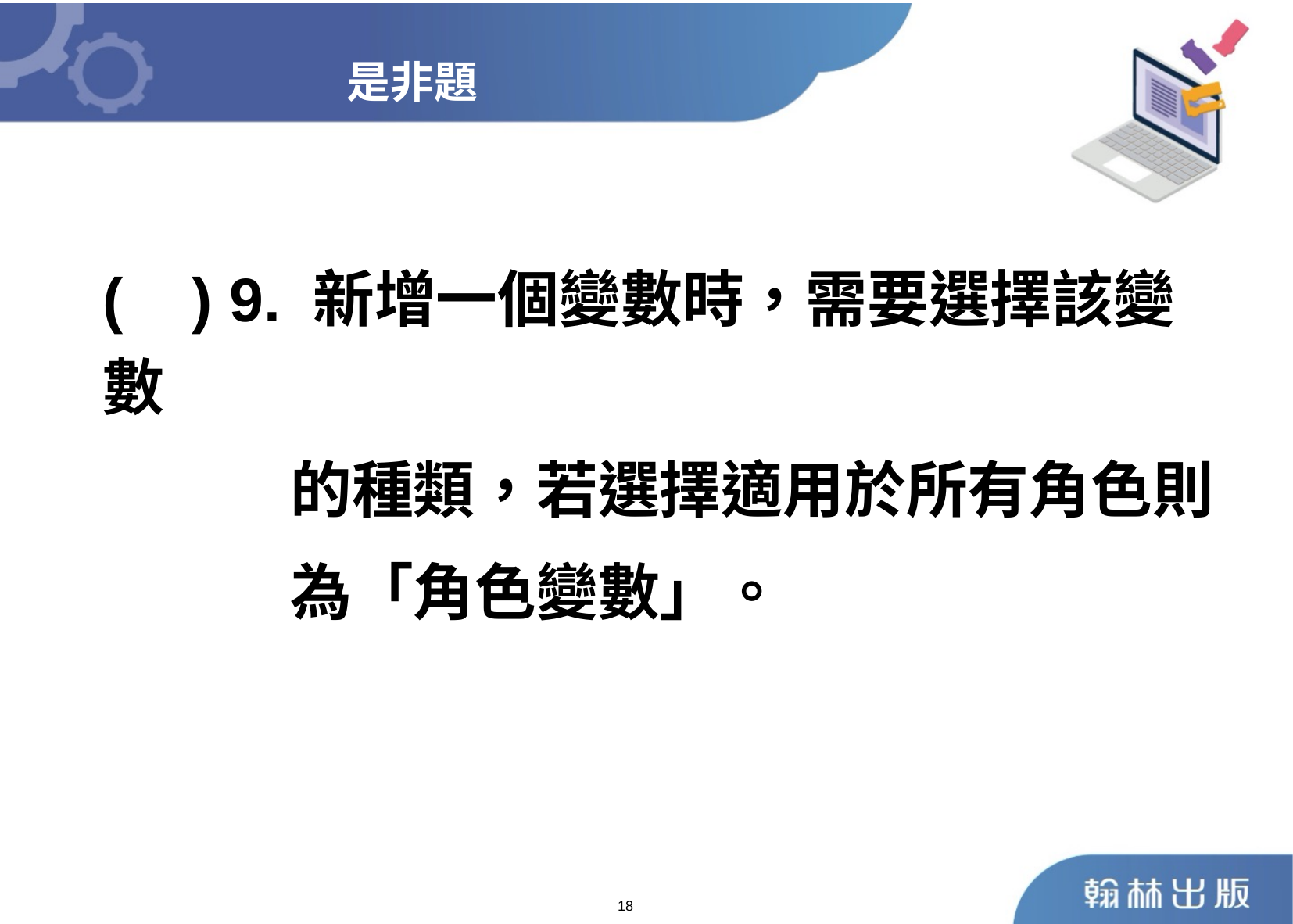

是非題
	(    ) 9. 新增一個變數時，需要選擇該變數
              的種類，若選擇適用於所有角色則
              為「角色變數」。
18